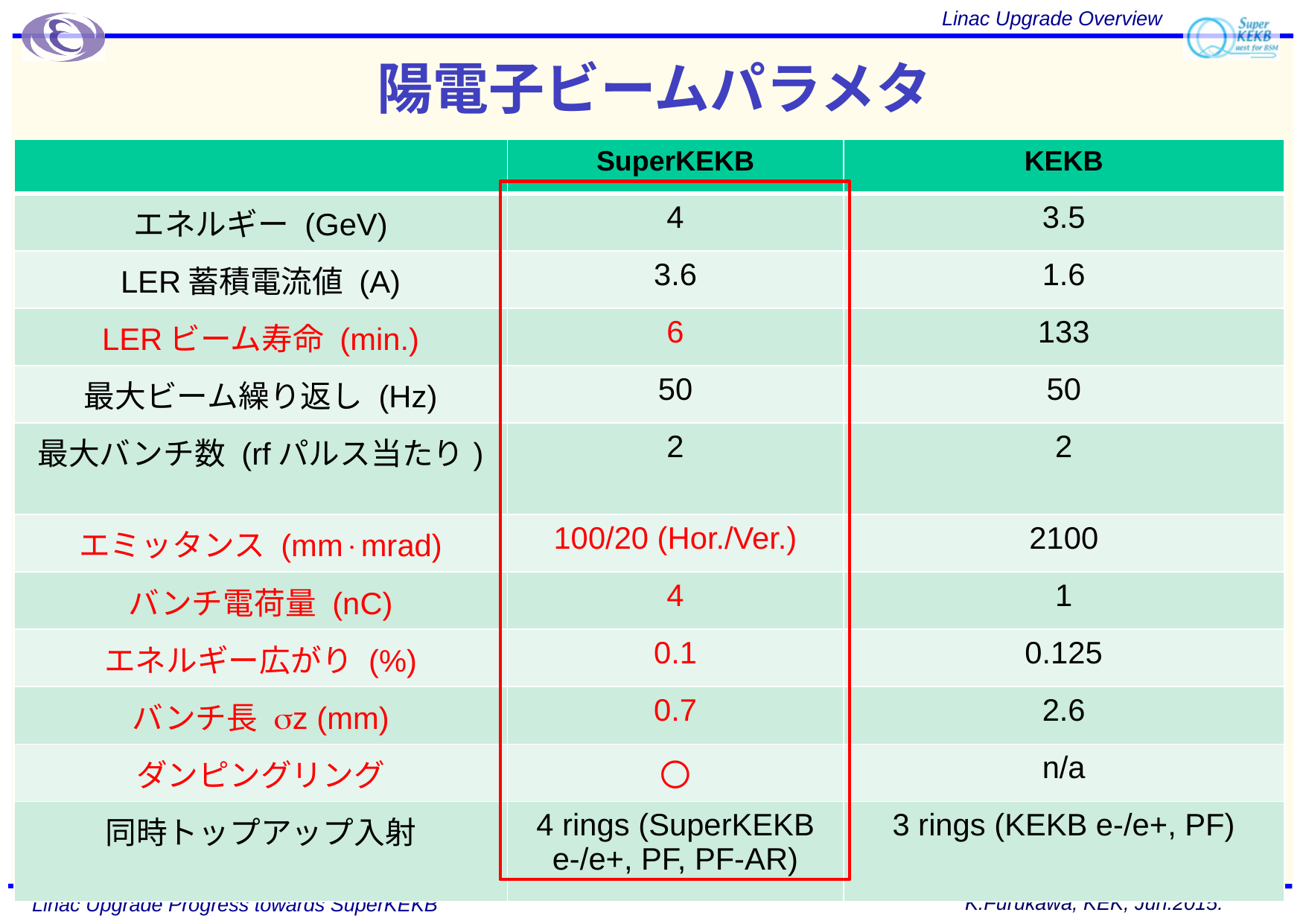

Linac Upgrade Overview
# 陽電子ビームパラメタ
|  | SuperKEKB | KEKB |
| --- | --- | --- |
| エネルギー (GeV) | 4 | 3.5 |
| LER蓄積電流値 (A) | 3.6 | 1.6 |
| LERビーム寿命 (min.) | 6 | 133 |
| 最大ビーム繰り返し (Hz) | 50 | 50 |
| 最大バンチ数 (rfパルス当たり) | 2 | 2 |
| エミッタンス (mm⋅mrad) | 100/20 (Hor./Ver.) | 2100 |
| バンチ電荷量 (nC) | 4 | 1 |
| エネルギー広がり (%) | 0.1 | 0.125 |
| バンチ長 σz (mm) | 0.7 | 2.6 |
| ダンピングリング | 〇 | n/a |
| 同時トップアップ入射 | 4 rings (SuperKEKB e-/e+, PF, PF-AR) | 3 rings (KEKB e-/e+, PF) |